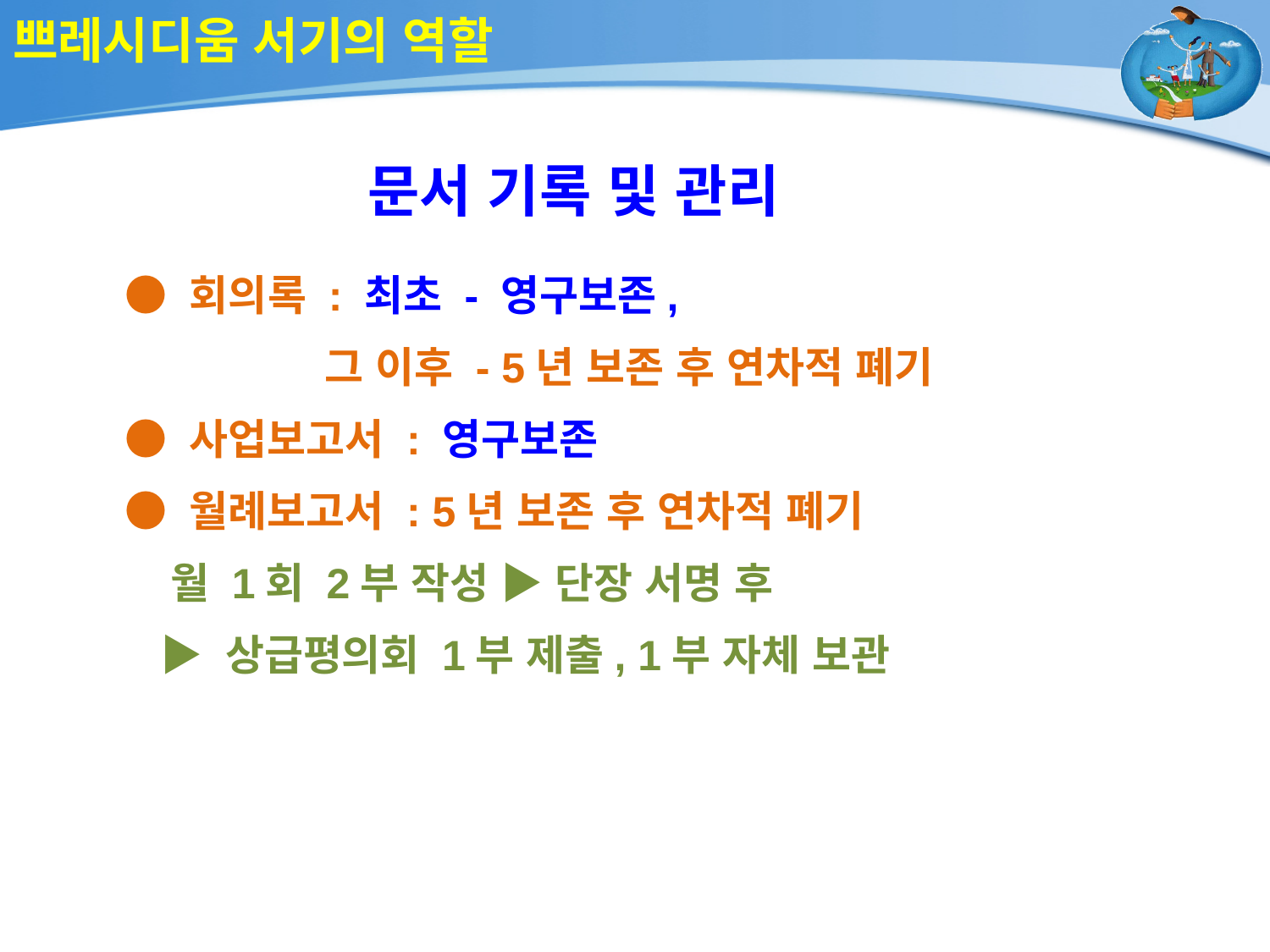

# 쁘레시디움 서기의 역할
문서 기록 및 관리
● 회의록 : 최초 - 영구보존,
                그 이후 - 5년 보존 후 연차적 폐기
● 사업보고서 : 영구보존
● 월례보고서 : 5년 보존 후 연차적 폐기
   월 1회 2부 작성 ▶ 단장 서명 후
   ▶ 상급평의회 1부 제출, 1부 자체 보관